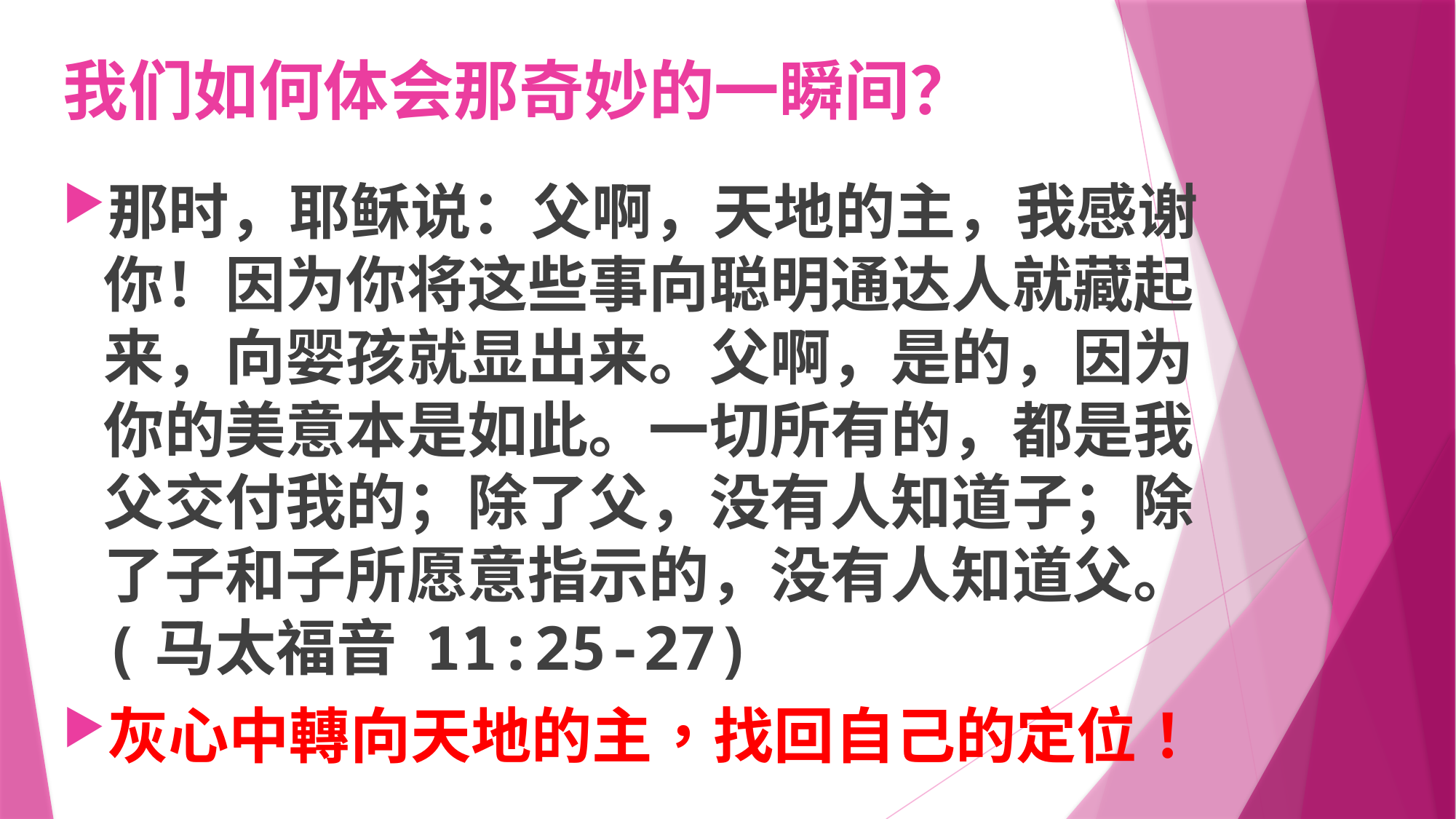

# 我们如何体会那奇妙的一瞬间？
那时，耶稣说：父啊，天地的主，我感谢你！因为你将这些事向聪明通达人就藏起来，向婴孩就显出来。父啊，是的，因为你的美意本是如此。一切所有的，都是我父交付我的；除了父，没有人知道子；除了子和子所愿意指示的，没有人知道父。(马太福音 11:25-27)
灰心中轉向天地的主，找回自己的定位！